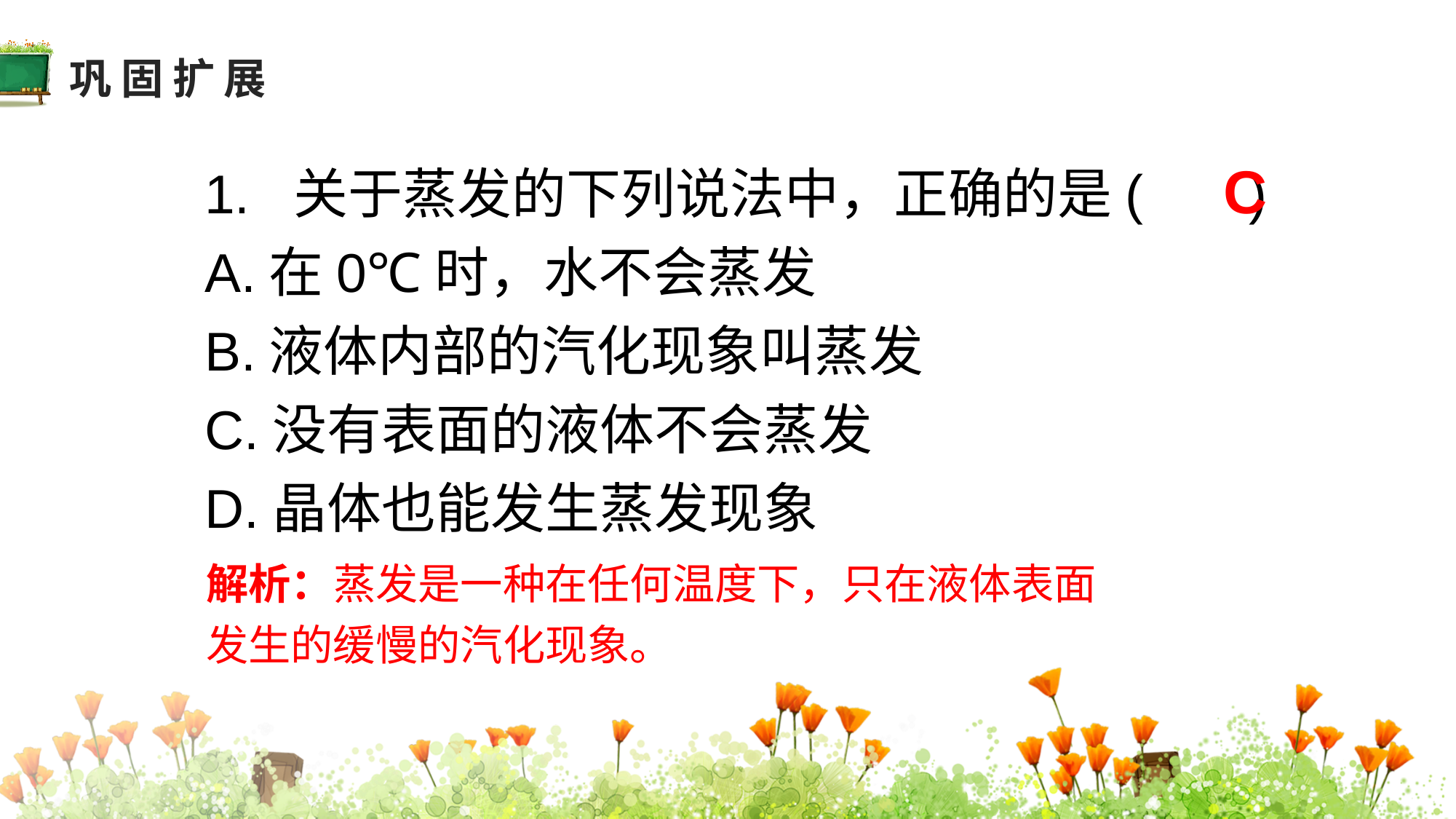

巩固扩展
C
1.  关于蒸发的下列说法中，正确的是(       )
A.在0℃时，水不会蒸发
B.液体内部的汽化现象叫蒸发
C.没有表面的液体不会蒸发
D.晶体也能发生蒸发现象
解析：蒸发是一种在任何温度下，只在液体表面发生的缓慢的汽化现象。